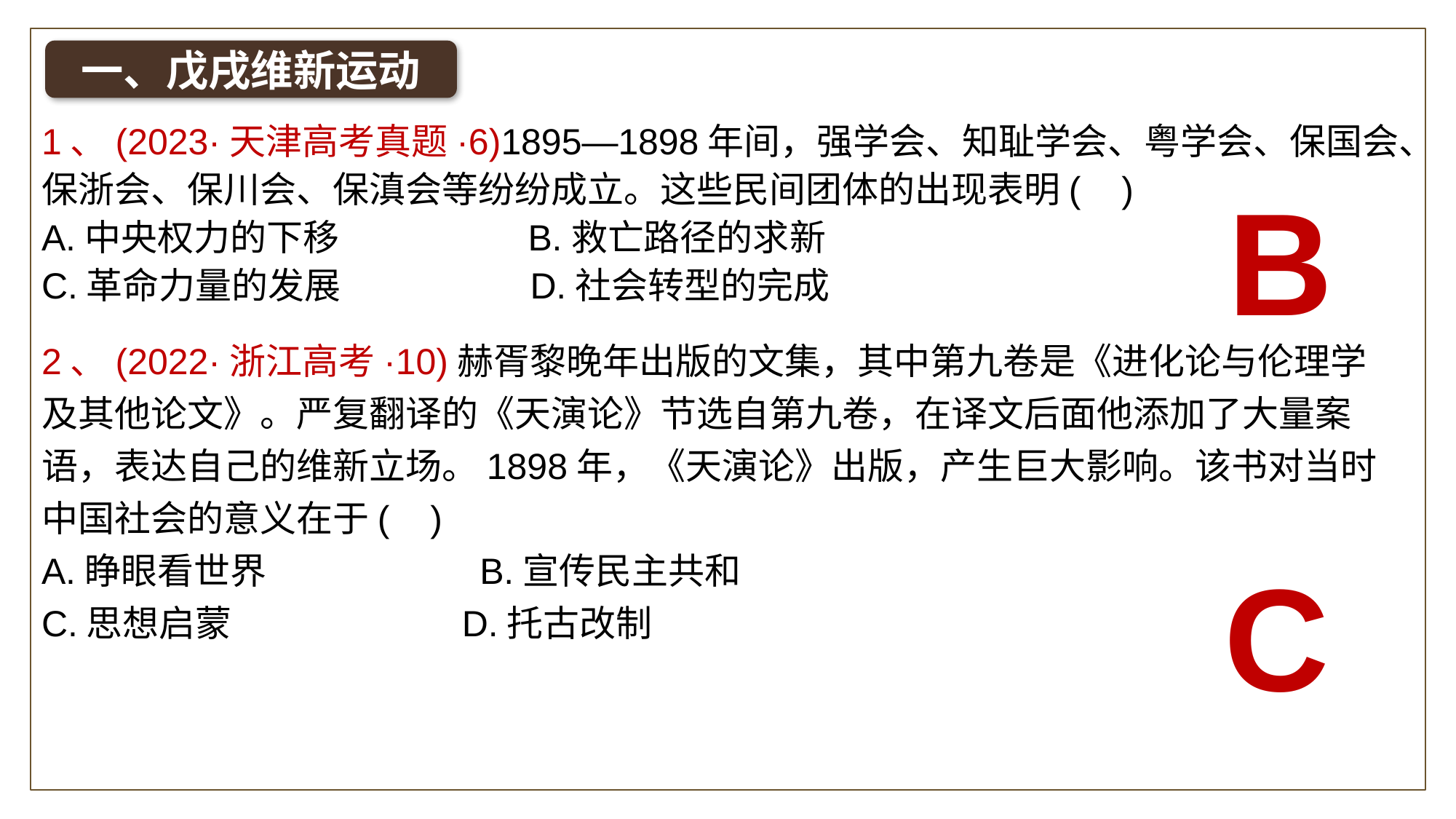

一、戊戌维新运动
1、(2023·天津高考真题·6)1895—1898年间，强学会、知耻学会、粤学会、保国会、保浙会、保川会、保滇会等纷纷成立。这些民间团体的出现表明(    )
A.中央权力的下移                      B.救亡路径的求新
C.革命力量的发展                      D.社会转型的完成
B
2、(2022·浙江高考·10)赫胥黎晚年出版的文集，其中第九卷是《进化论与伦理学及其他论文》。严复翻译的《天演论》节选自第九卷，在译文后面他添加了大量案语，表达自己的维新立场。1898年，《天演论》出版，产生巨大影响。该书对当时中国社会的意义在于(    )
A.睁眼看世界                         B.宣传民主共和
C.思想启蒙                           D.托古改制
C